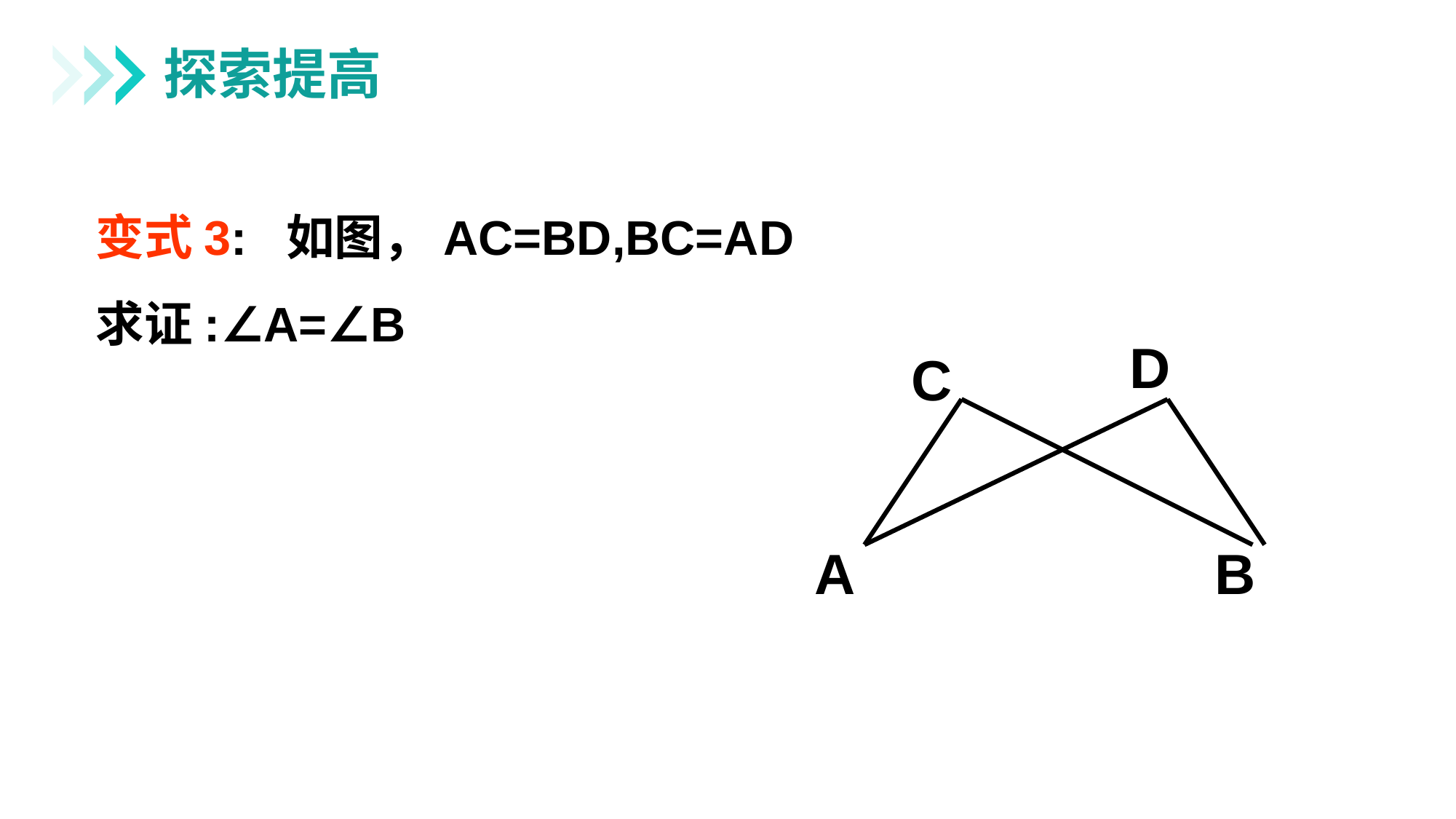

探索提高
变式3:  如图，AC=BD,BC=AD
求证:∠A=∠B
D
C

A
B